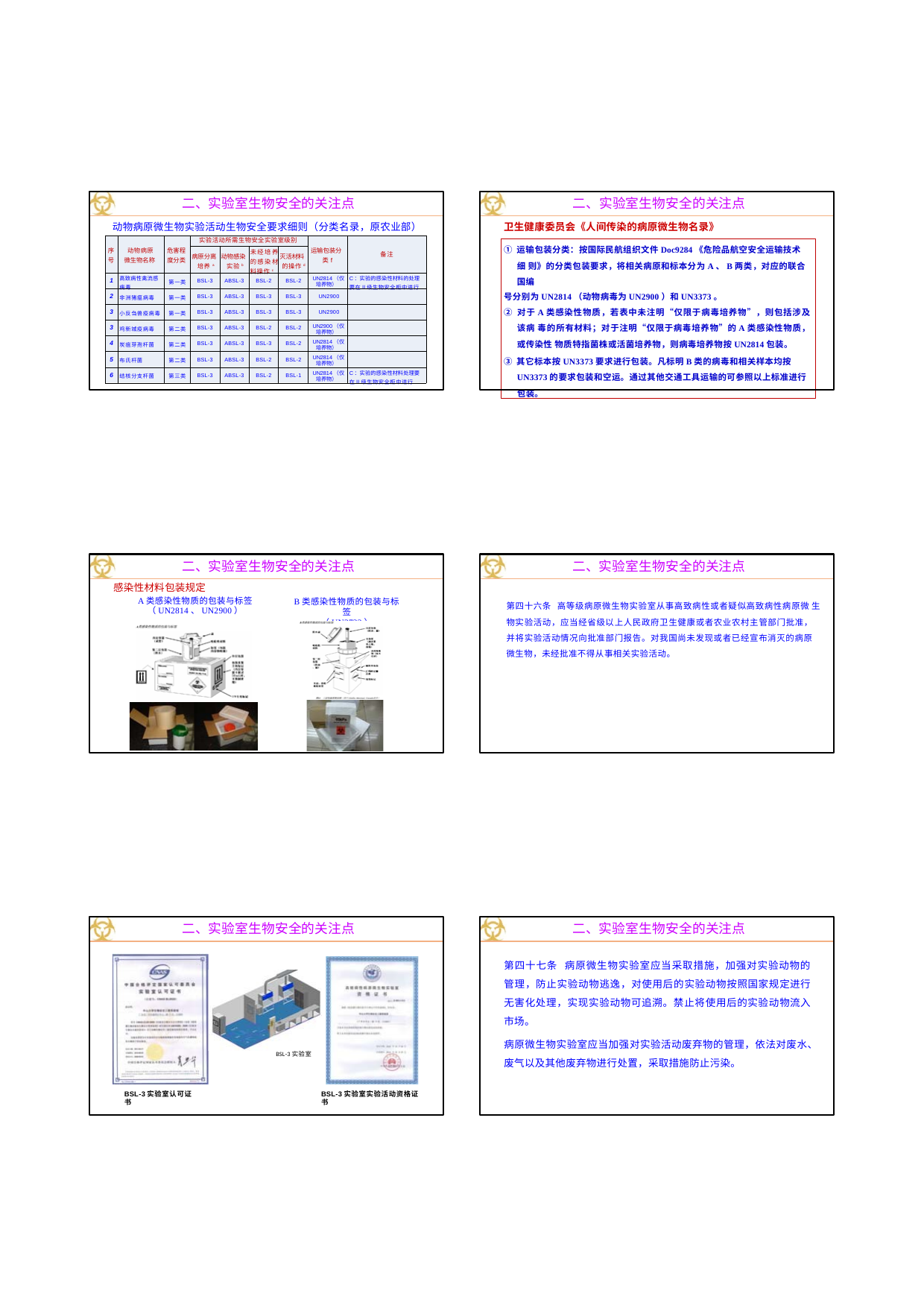

二、实验室生物安全的关注点
二、实验室生物安全的关注点

动物病原微生物实验活动生物安全要求细则（分类名录，原农业部）
卫生健康委员会《人间传染的病原微生物名录》
| 序 号 | 动物病原 微生物名称 | 危害程 度分类 | 实验活动所需生物安全实验室级别 |  |  |  | 运输包装分 类f | 备注 |
| --- | --- | --- | --- | --- | --- | --- | --- | --- |
|  |  |  | 病原分离 培养a | 动物感染 实验b | 未经培养 的感染材 料操作c | 灭活材料 的操作d |  |  |
| 1 | 高致病性禽流感 病毒 | 第一类 | BSL-3 | ABSL-3 | BSL-2 | BSL-2 | UN2814（仅 培养物） | C：实验的感染性材料的处理 要在Ⅱ级生物安全柜中进行 |
| 2 | 非洲猪瘟病毒 | 第一类 | BSL-3 | ABSL-3 | BSL-3 | BSL-3 | UN2900 |  |
| 3 | 小反刍兽疫病毒 | 第一类 | BSL-3 | ABSL-3 | BSL-3 | BSL-3 | UN2900 |  |
| 3 | 鸡新城疫病毒 | 第二类 | BSL-3 | ABSL-3 | BSL-2 | BSL-2 | UN2900（仅 培养物） |  |
| 4 | 炭疽芽孢杆菌 | 第二类 | BSL-3 | ABSL-3 | BSL-3 | BSL-2 | UN2814（仅 培养物） |  |
| 5 | 布氏杆菌 | 第二类 | BSL-3 | ABSL-3 | BSL-2 | BSL-2 | UN2814（仅 培养物） |  |
| 6 | 结核分支杆菌 | 第三类 | BSL-3 | ABSL-3 | BSL-2 | BSL-1 | UN2814（仅 培养物） | C：实验的感染性材料处理要 在Ⅱ级生物安全柜中进行 |
① 运输包装分类：按国际民航组织文件Doc9284《危险品航空安全运输技术细 则》的分类包装要求，将相关病原和标本分为A、B两类，对应的联合国编
号分别为UN2814（动物病毒为UN2900）和UN3373。
② 对于A类感染性物质，若表中未注明“仅限于病毒培养物”，则包括涉及该病 毒的所有材料；对于注明“仅限于病毒培养物”的A类感染性物质，或传染性 物质特指菌株或活菌培养物，则病毒培养物按UN2814包装。
③ 其它标本按UN3373要求进行包装。凡标明B类的病毒和相关样本均按 UN3373的要求包装和空运。通过其他交通工具运输的可参照以上标准进行 包装。

二、实验室生物安全的关注点
二、实验室生物安全的关注点
感染性材料包装规定
A类感染性物质的包装与标签
（UN2814、UN2900）

第四十六条 高等级病原微生物实验室从事高致病性或者疑似高致病性病原微 生物实验活动，应当经省级以上人民政府卫生健康或者农业农村主管部门批准， 并将实验活动情况向批准部门报告。对我国尚未发现或者已经宣布消灭的病原 微生物，未经批准不得从事相关实验活动。
B类感染性物质的包装与标签
（UN3733）

二、实验室生物安全的关注点
二、实验室生物安全的关注点

第四十七条 病原微生物实验室应当采取措施，加强对实验动物的 管理，防止实验动物逃逸，对使用后的实验动物按照国家规定进行 无害化处理，实现实验动物可追溯。禁止将使用后的实验动物流入 市场。
病原微生物实验室应当加强对实验活动废弃物的管理，依法对废水、 废气以及其他废弃物进行处置，采取措施防止污染。

BSL‐3实验室
BSL-3实验室认可证书
BSL-3实验室实验活动资格证书
5